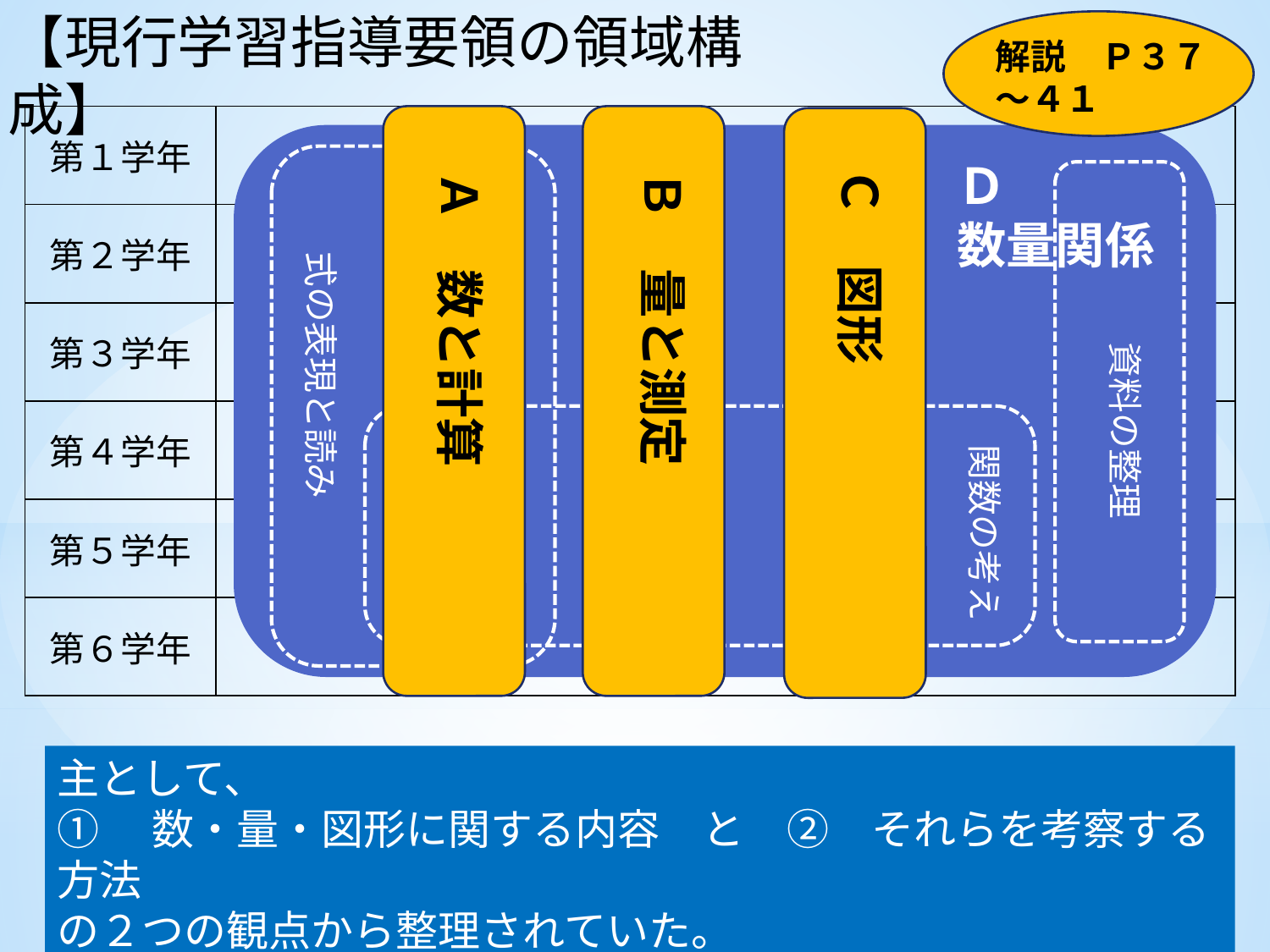

【現行学習指導要領の領域構成】

解説　Ｐ３７
～４１
| 第１学年 |  |
| --- | --- |
| 第２学年 |  |
| 第３学年 |  |
| 第４学年 |  |
| 第５学年 |  |
| 第６学年 |  |

Ｄ
数量関係
Ｃ　図形
Ｂ　量と測定
Ａ　数と計算

式の表現と読み
資料の整理

関数の考え
主として、
①　数・量・図形に関する内容　と　②　それらを考察する方法
の２つの観点から整理されていた。